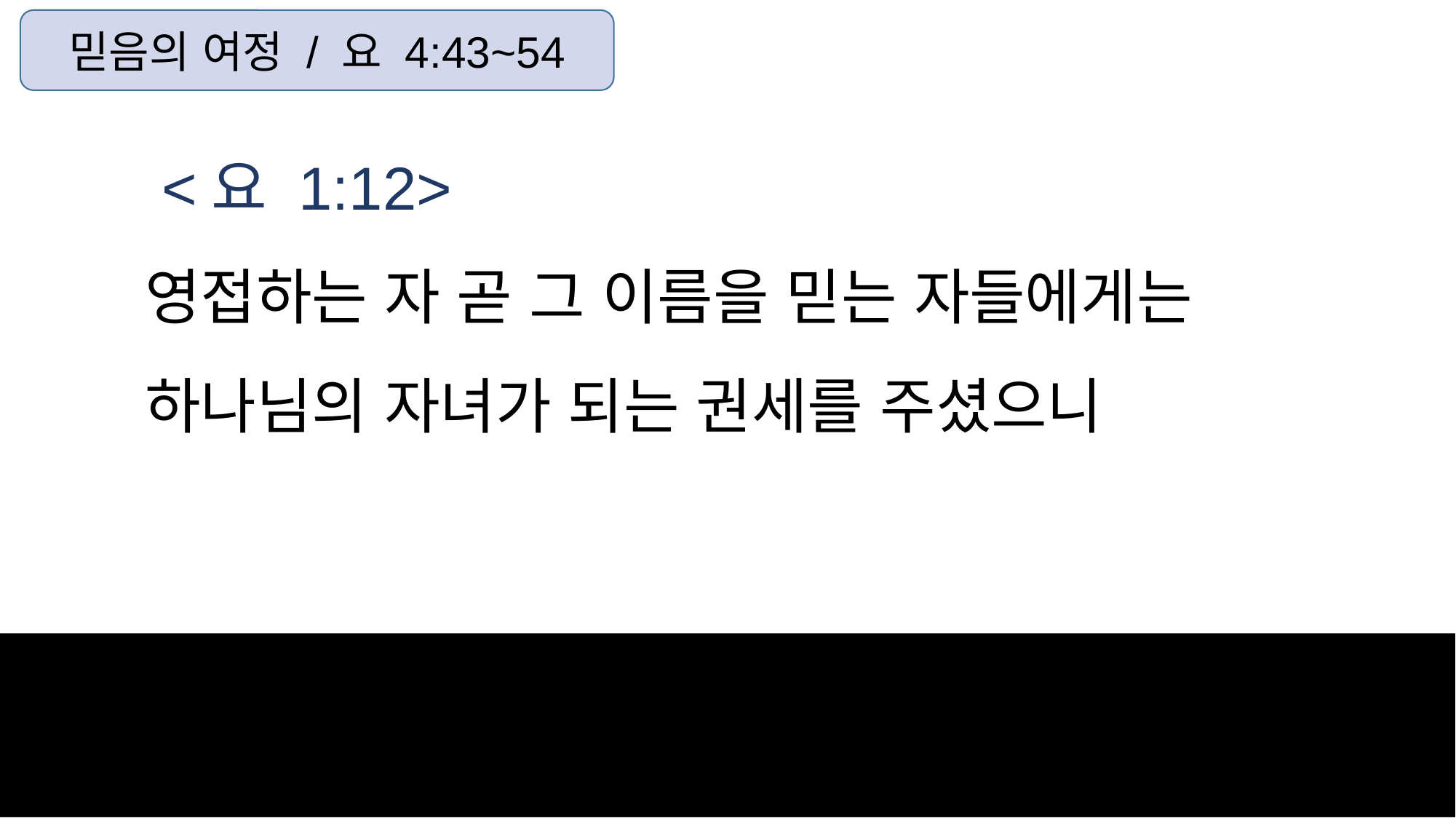

믿음의 여정 / 요 4:43~54
 <요 1:12>
영접하는 자 곧 그 이름을 믿는 자들에게는
하나님의 자녀가 되는 권세를 주셨으니